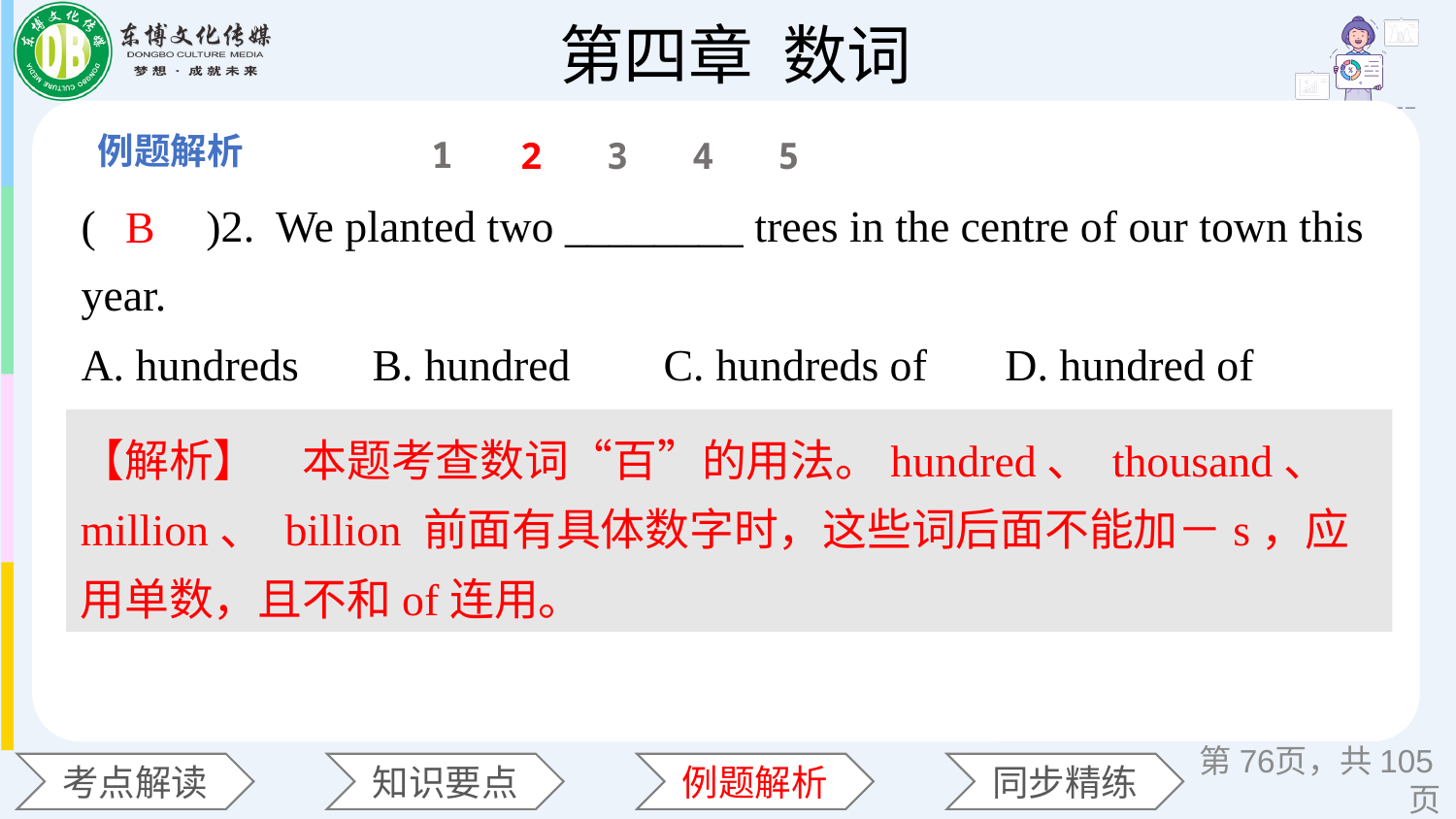

1
2
3
4
5
(　　)2.  We planted two ________ trees in the centre of our town this year.
A. hundreds    	B. hundred    	C. hundreds of       D. hundred of
B
【解析】　本题考查数词“百”的用法。hundred、 thousand、 million、 billion 前面有具体数字时，这些词后面不能加－s，应用单数，且不和of连用。
第76页，共105页